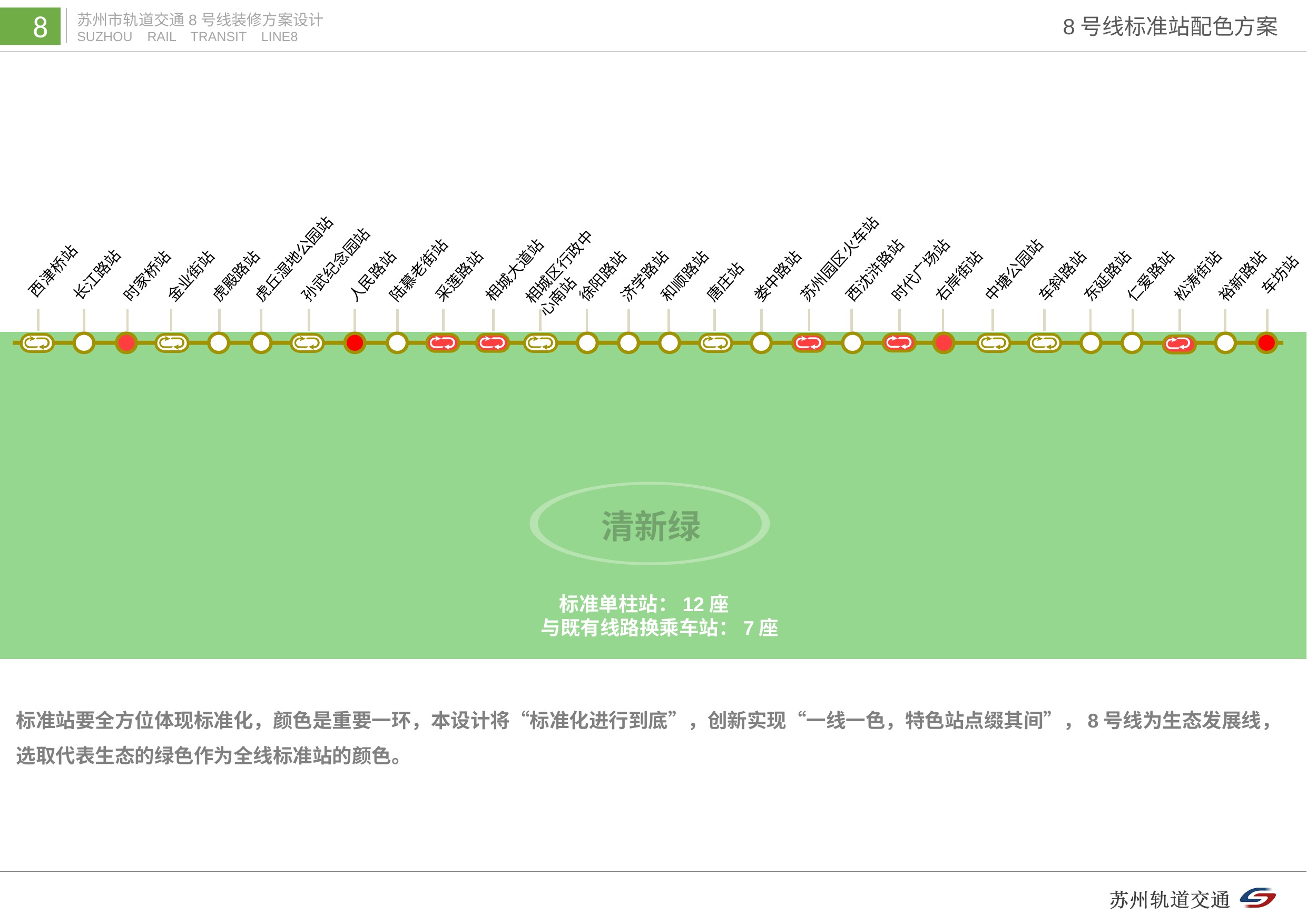

8
苏州市轨道交通8号线装修方案设计
SUZHOU    RAIL    TRANSIT    LINE8
8号线标准站配色方案

车坊站
苏州园区火车站
虎丘湿地公园站
孙武纪念园站
人民路站
陆慕老街站
采莲路站
相城大道站
徐阳路站
济学路站
和顺路站
唐庄站
娄中路站
西沈浒路站
时代广场站
右岸街站
中塘公园站
车斜路站
东延路站
仁爱路站
松涛街站
裕新路站
相城区行政中心南站
西津桥站
长江路站
时家桥站
金业街站
虎殿路站

清新绿
标准单柱站：12座
  与既有线路换乘车站：7座
标准站要全方位体现标准化，颜色是重要一环，本设计将“标准化进行到底”，创新实现“一线一色，特色站点缀其间”，8号线为生态发展线，选取代表生态的绿色作为全线标准站的颜色。